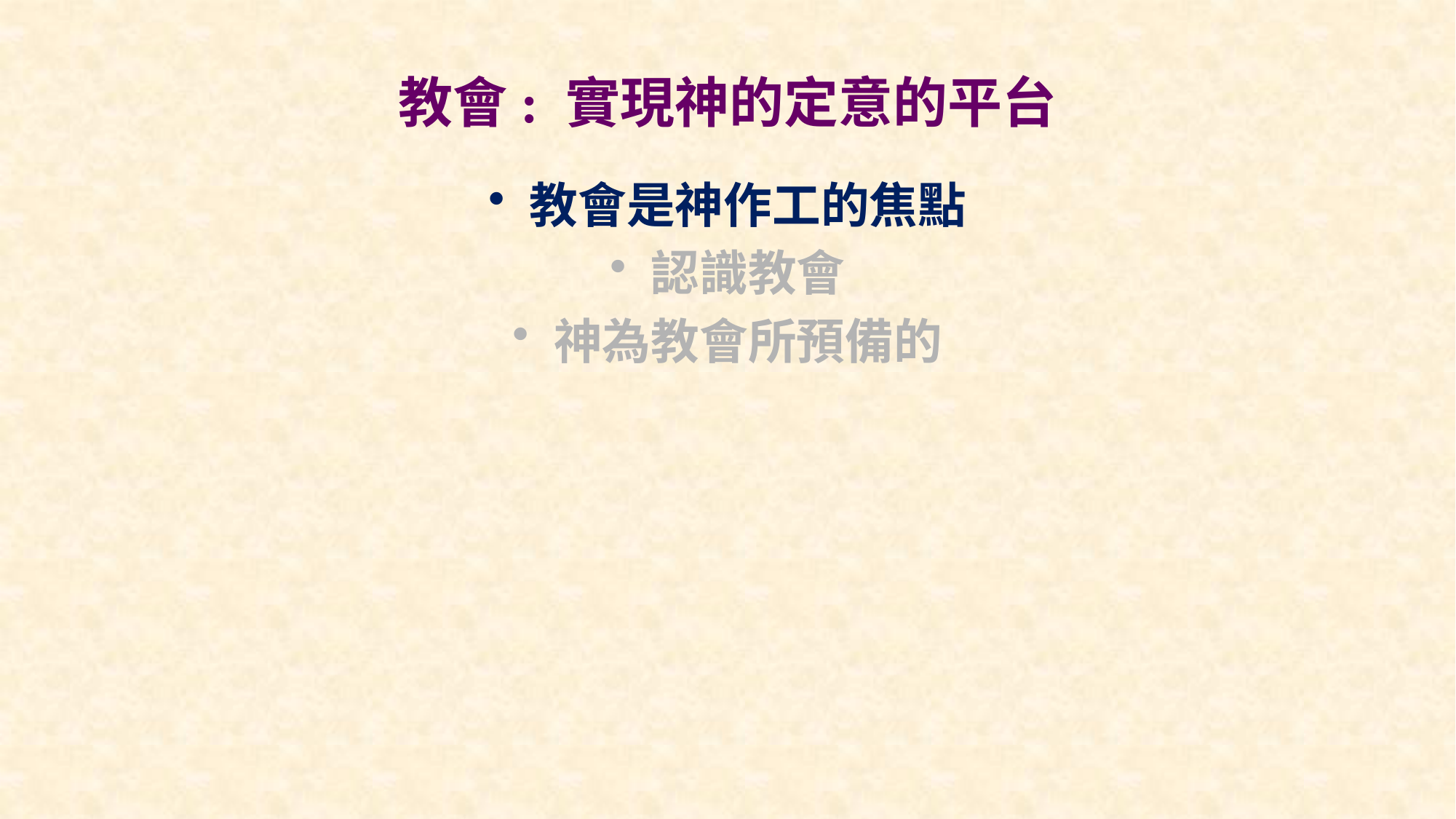

# 教會: 實現神的定意的平台
教會是神作工的焦點
認識教會
神為教會所預備的